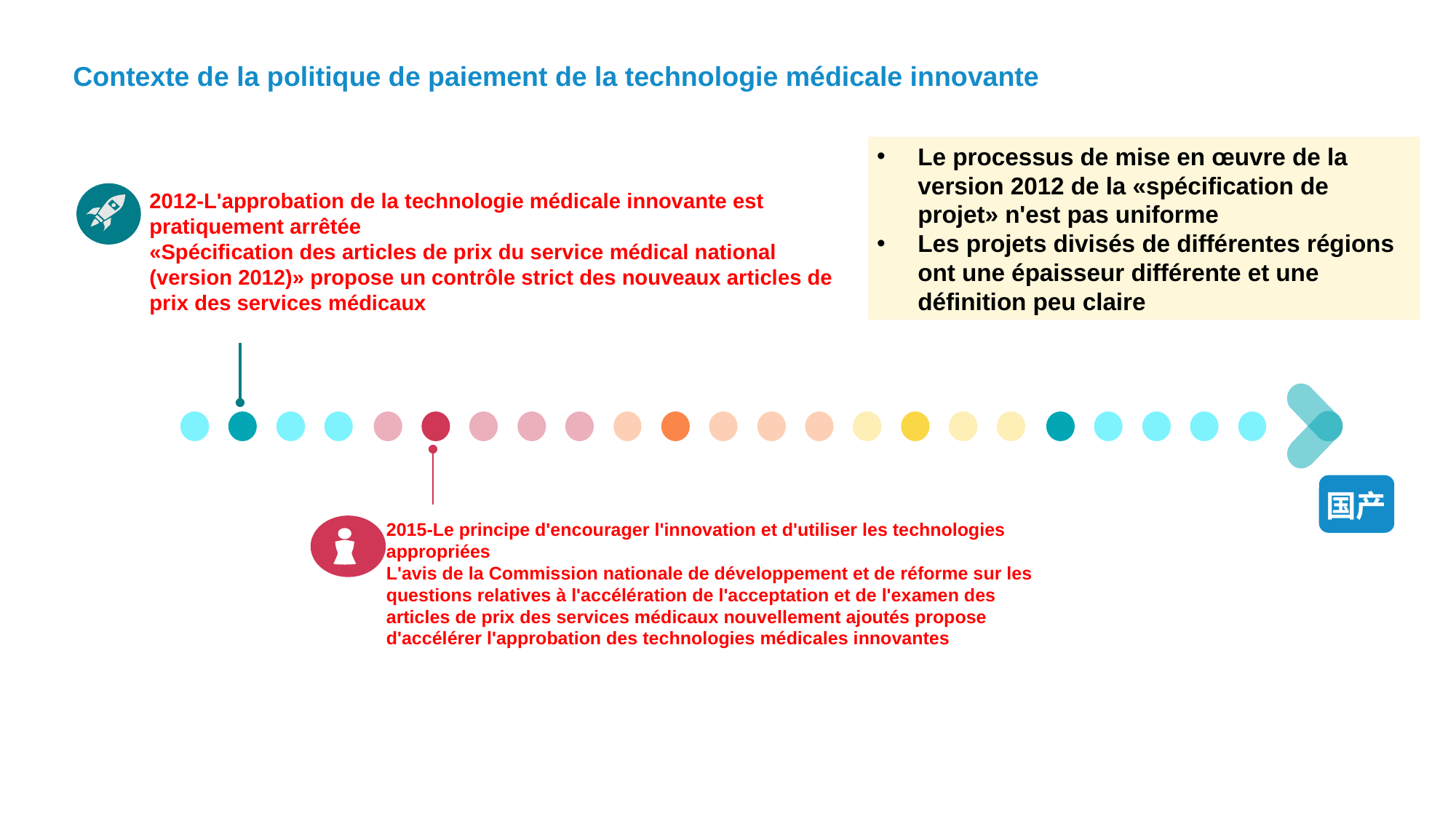

Contexte de la politique de paiement de la technologie médicale innovante
Le processus de mise en œuvre de la version 2012 de la «spécification de projet» n'est pas uniforme
Les projets divisés de différentes régions ont une épaisseur différente et une définition peu claire

2012-L'approbation de la technologie médicale innovante est pratiquement arrêtée
«Spécification des articles de prix du service médical national (version 2012)» propose un contrôle strict des nouveaux articles de prix des services médicaux

国产
2015-Le principe d'encourager l'innovation et d'utiliser les technologies appropriées
L'avis de la Commission nationale de développement et de réforme sur les questions relatives à l'accélération de l'acceptation et de l'examen des articles de prix des services médicaux nouvellement ajoutés propose d'accélérer l'approbation des technologies médicales innovantes